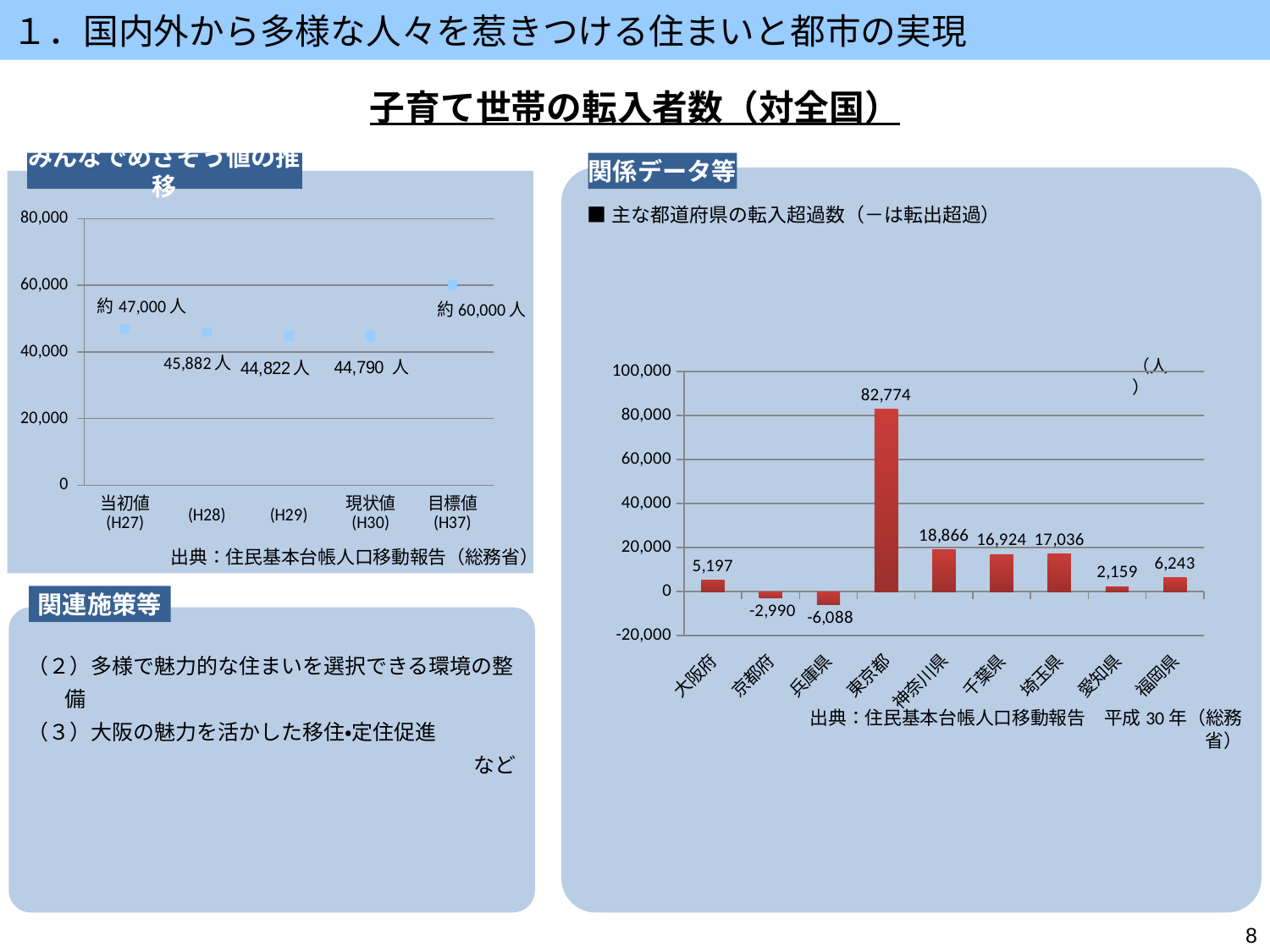

１．国内外から多様な人々を惹きつける住まいと都市の実現
子育て世帯の転入者数（対全国）
みんなでめざそう値の推移
関係データ等

■主な都道府県の転入超過数（－は転出超過）

### Chart

| Category |  |
|---|---|
| 当初値
(H27) | 47000.0 |
|
(H28) | 45882.0 |
|
(H29) | 44822.0 |
| 現状値
(H30) | 44790.0 |
| 目標値
(H37) | 60000.0 |（人）

### Chart

| Category |  |
|---|---|
| 大阪府 | 5197.0 |
| 京都府 | -2990.0 |
| 兵庫県 | -6088.0 |
| 東京都 | 82774.0 |
| 神奈川県 | 18866.0 |
| 千葉県 | 16924.0 |
| 埼玉県 | 17036.0 |
| 愛知県 | 2159.0 |
| 福岡県 | 6243.0 |
済
出典：住民基本台帳人口移動報告（総務省）
関連施策等

（２）多様で魅力的な住まいを選択できる環境の整備
（３）大阪の魅力を活かした移住・定住促進
など
出典：住民基本台帳人口移動報告　平成30年（総務省）
8